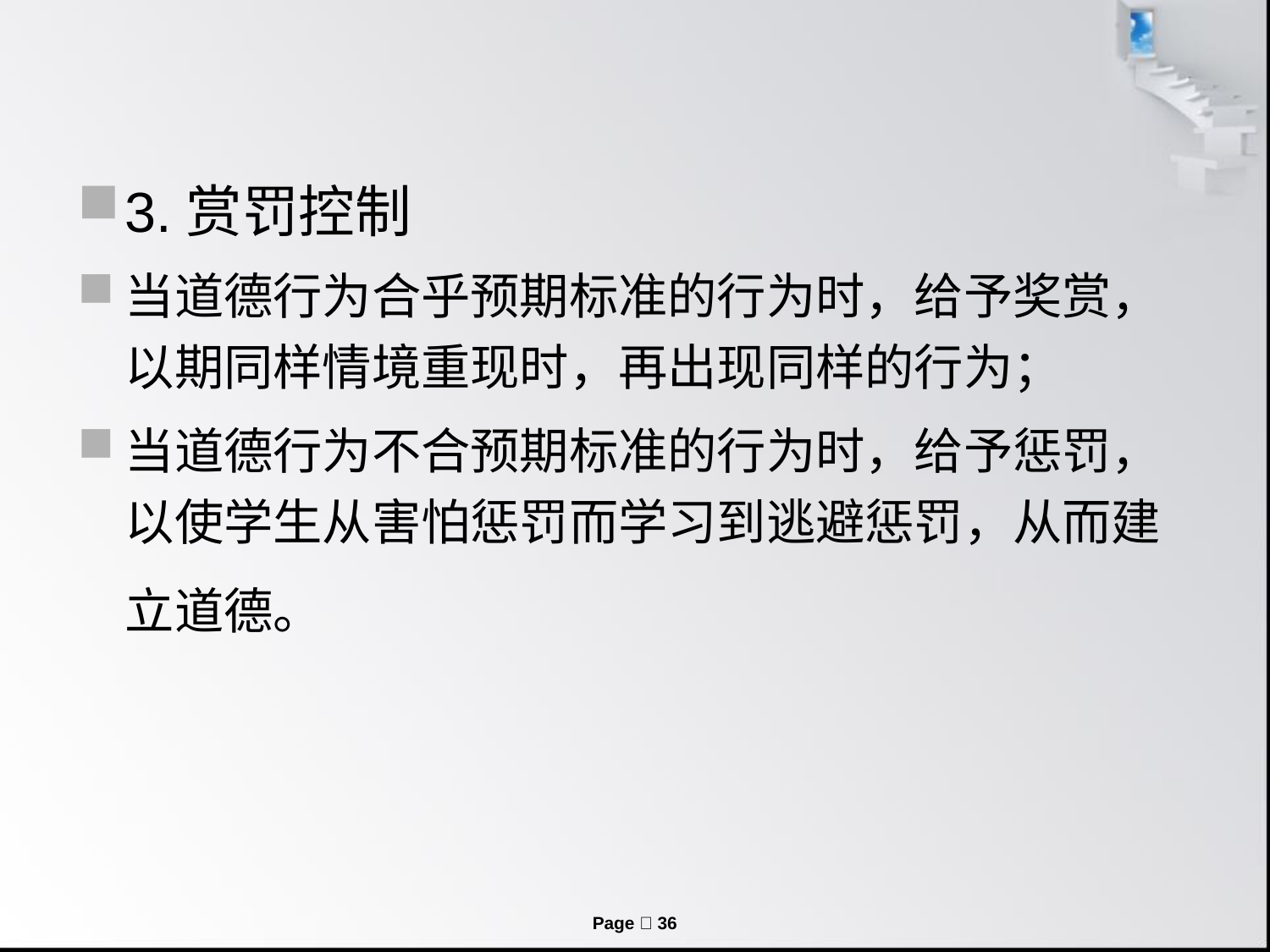

#
3.赏罚控制
当道德行为合乎预期标准的行为时，给予奖赏，以期同样情境重现时，再出现同样的行为；
当道德行为不合预期标准的行为时，给予惩罚，以使学生从害怕惩罚而学习到逃避惩罚，从而建立道德。